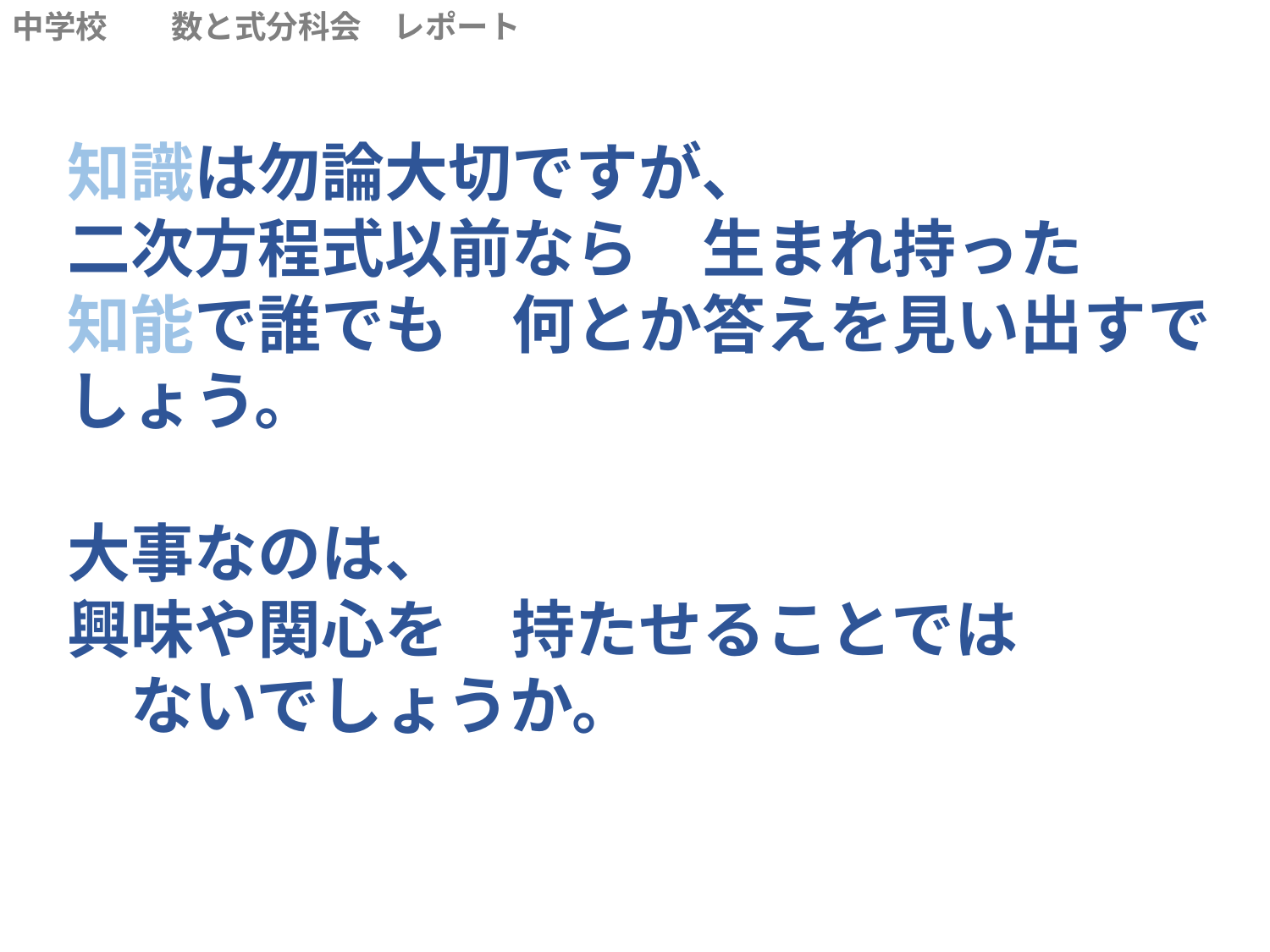

中学校　　数と式分科会　レポート
知識は勿論大切ですが、
二次方程式以前なら　生まれ持った
知能で誰でも　何とか答えを見い出すでしょう。

大事なのは、
興味や関心を　持たせることでは　　　　ないでしょうか。